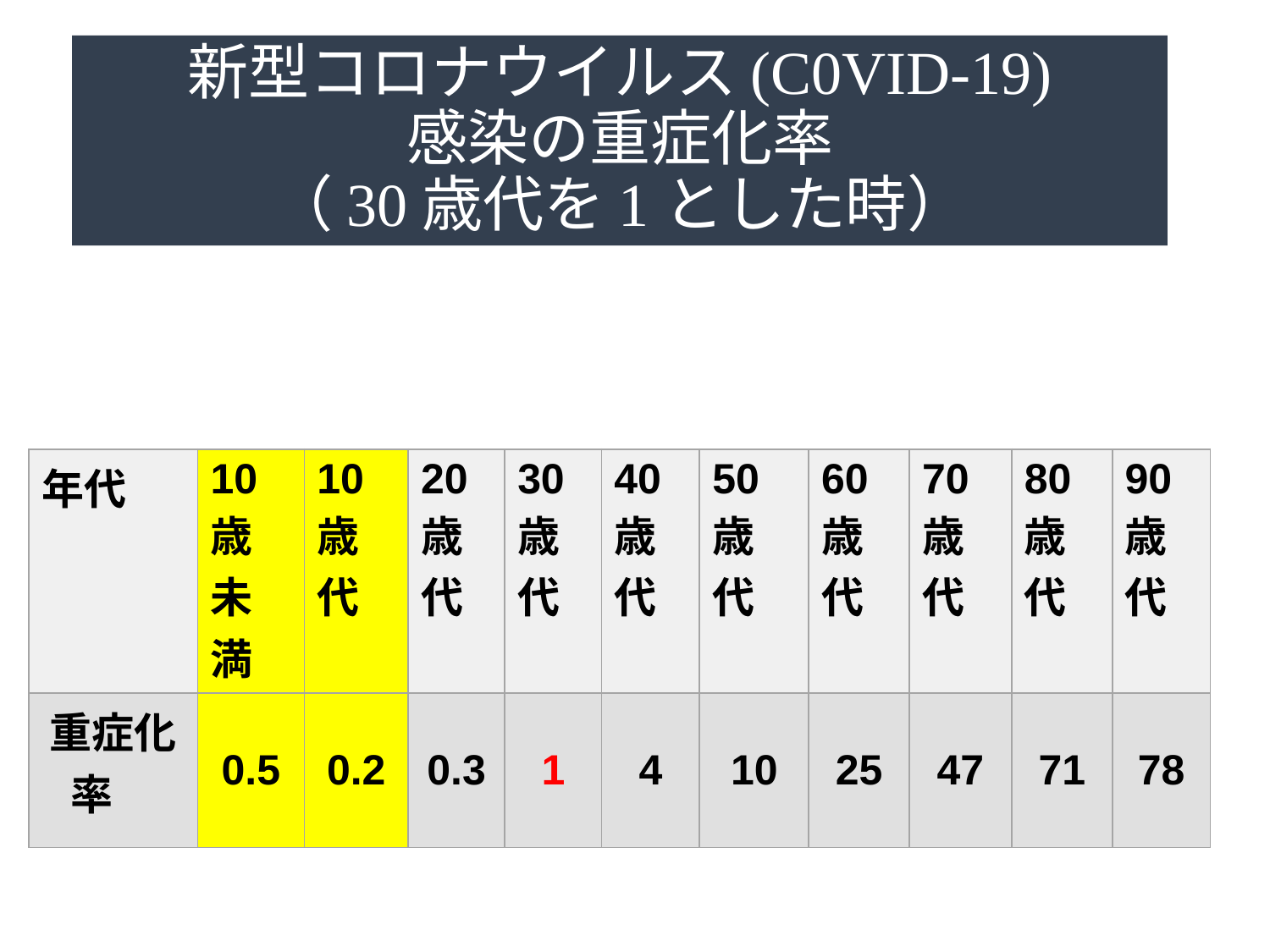

# 新型コロナウイルス(C0VID-19) 感染の重症化率 （30歳代を1とした時）
| 年代 | 10歳 未満 | 10歳代 | 20歳代 | 30歳代 | 40歳代 | 50歳代 | 60歳代 | 70歳代 | 80歳代 | 90歳代 |
| --- | --- | --- | --- | --- | --- | --- | --- | --- | --- | --- |
| 重症化率 | 0.5 | 0.2 | 0.3 | 1 | 4 | 10 | 25 | 47 | 71 | 78 |